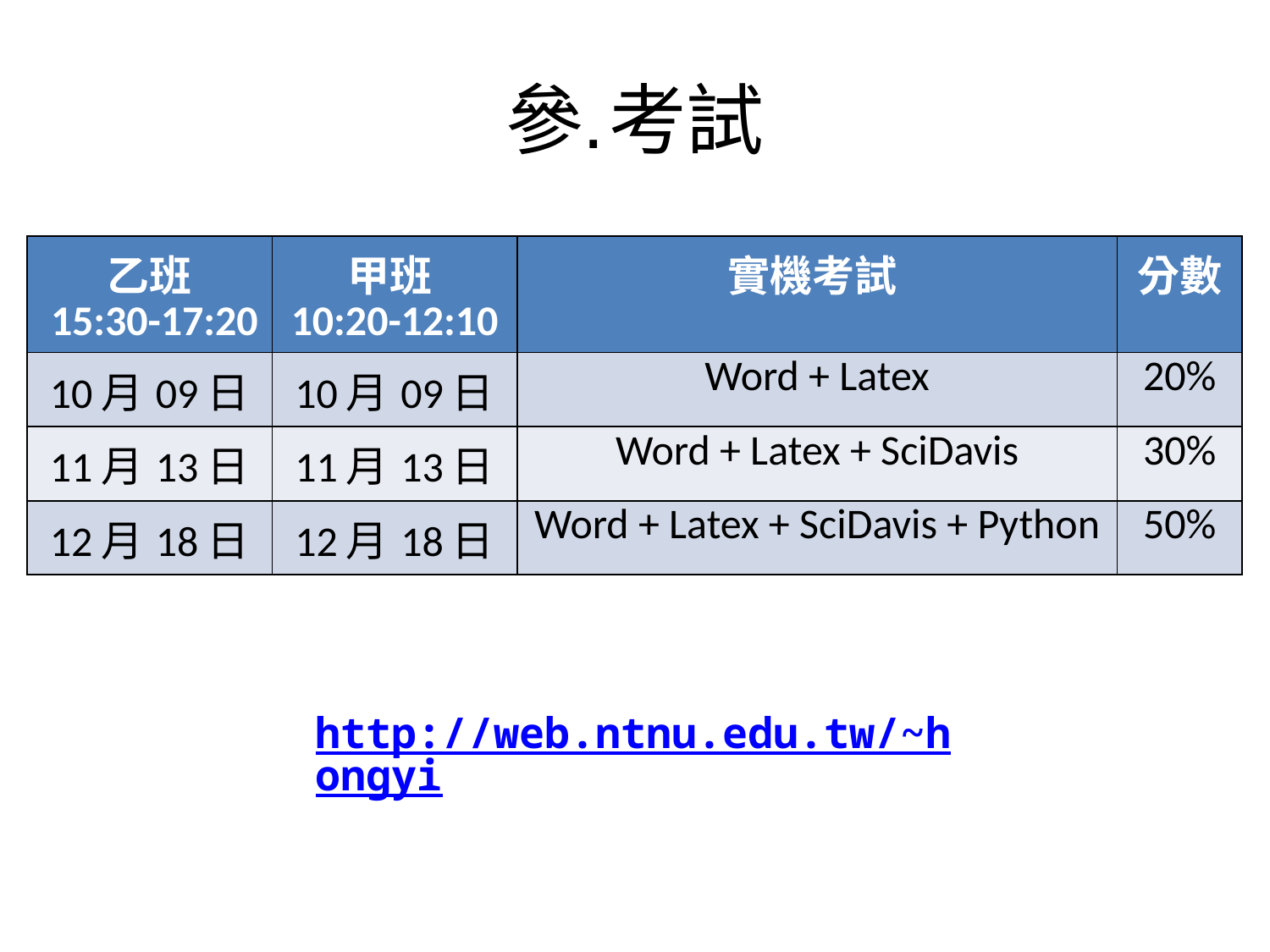

# 考試
| 乙班 15:30-17:20 | 甲班 10:20-12:10 | 實機考試 | 分數 |
| --- | --- | --- | --- |
| 10月09日 | 10月09日 | Word + Latex | 20% |
| 11月13日 | 11月13日 | Word + Latex + SciDavis | 30% |
| 12月18日 | 12月18日 | Word + Latex + SciDavis + Python | 50% |
http://web.ntnu.edu.tw/~hongyi